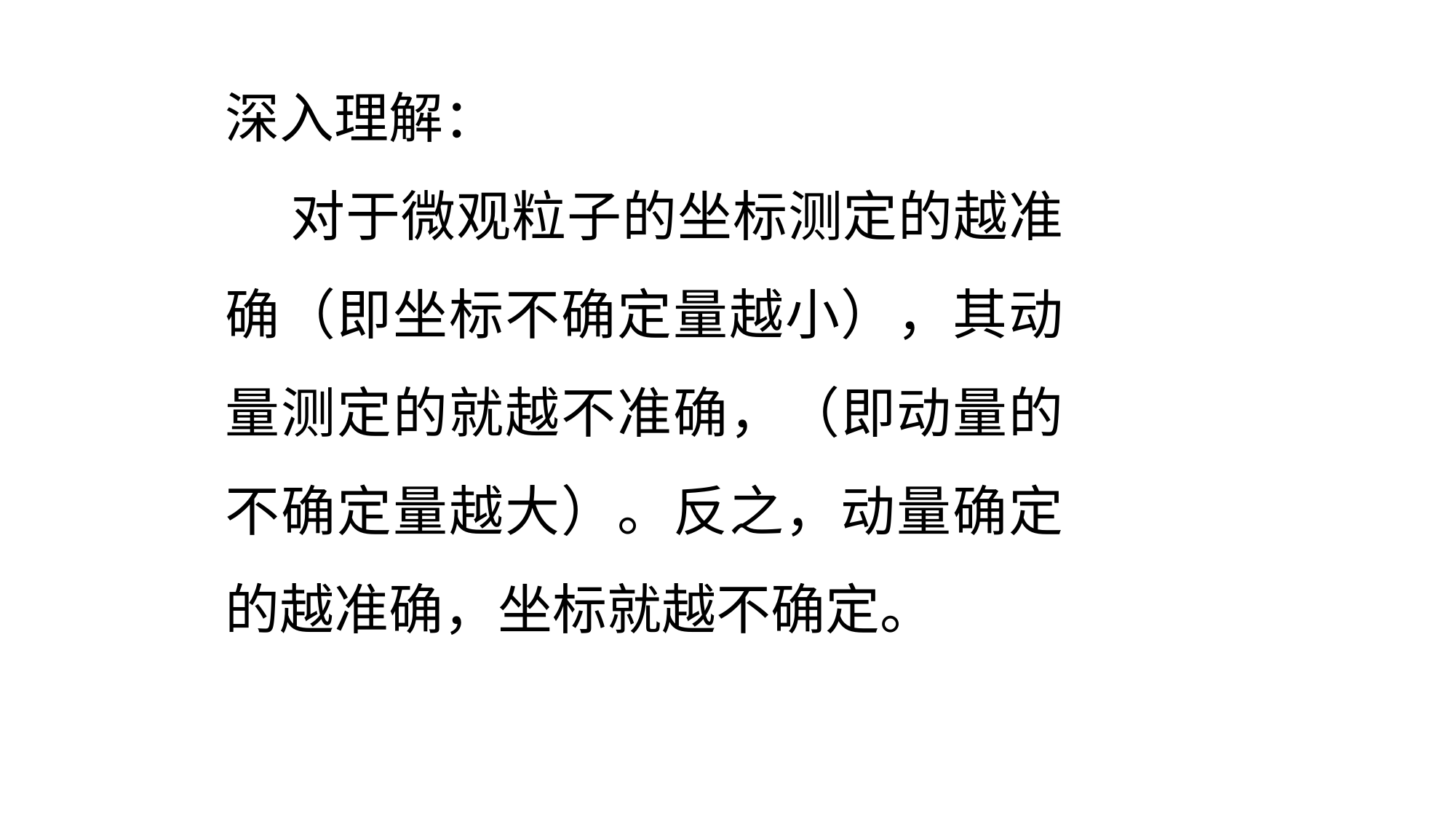

深入理解：
    对于微观粒子的坐标测定的越准确（即坐标不确定量越小），其动量测定的就越不准确，（即动量的不确定量越大）。反之，动量确定的越准确，坐标就越不确定。